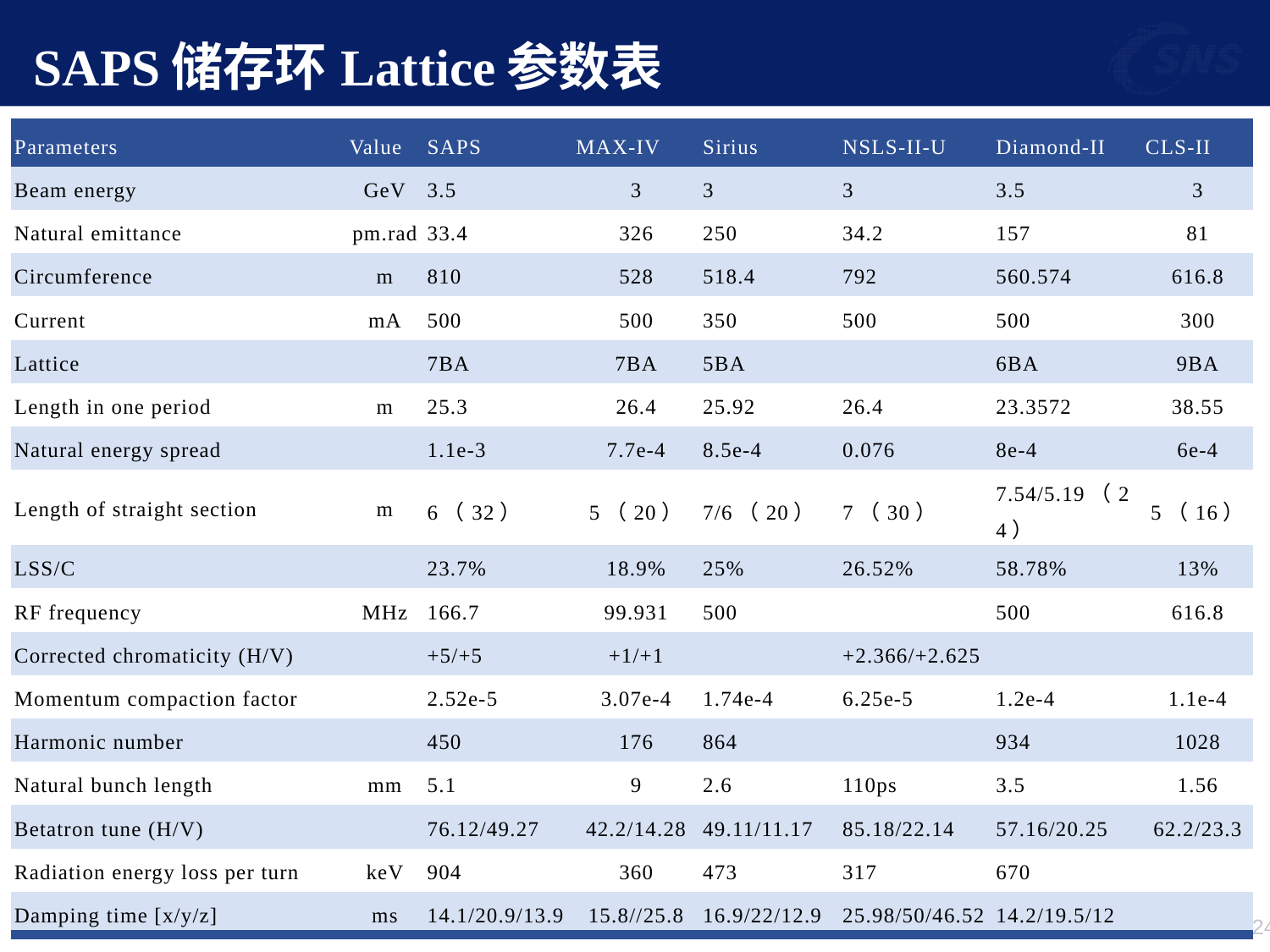

# SAPS储存环Lattice参数表
| Parameters | Value | SAPS | MAX-IV | Sirius | NSLS-II-U | Diamond-II | CLS-II |
| --- | --- | --- | --- | --- | --- | --- | --- |
| Beam energy | GeV | 3.5 | 3 | 3 | 3 | 3.5 | 3 |
| Natural emittance | pm.rad | 33.4 | 326 | 250 | 34.2 | 157 | 81 |
| Circumference | m | 810 | 528 | 518.4 | 792 | 560.574 | 616.8 |
| Current | mA | 500 | 500 | 350 | 500 | 500 | 300 |
| Lattice |  | 7BA | 7BA | 5BA |  | 6BA | 9BA |
| Length in one period | m | 25.3 | 26.4 | 25.92 | 26.4 | 23.3572 | 38.55 |
| Natural energy spread |  | 1.1e-3 | 7.7e-4 | 8.5e-4 | 0.076 | 8e-4 | 6e-4 |
| Length of straight section | m | 6（32） | 5（20） | 7/6（20） | 7（30） | 7.54/5.19（24） | 5（16） |
| LSS/C |  | 23.7% | 18.9% | 25% | 26.52% | 58.78% | 13% |
| RF frequency | MHz | 166.7 | 99.931 | 500 |  | 500 | 616.8 |
| Corrected chromaticity (H/V) |  | +5/+5 | +1/+1 |  | +2.366/+2.625 |  |  |
| Momentum compaction factor |  | 2.52e-5 | 3.07e-4 | 1.74e-4 | 6.25e-5 | 1.2e-4 | 1.1e-4 |
| Harmonic number |  | 450 | 176 | 864 |  | 934 | 1028 |
| Natural bunch length | mm | 5.1 | 9 | 2.6 | 110ps | 3.5 | 1.56 |
| Betatron tune (H/V) |  | 76.12/49.27 | 42.2/14.28 | 49.11/11.17 | 85.18/22.14 | 57.16/20.25 | 62.2/23.3 |
| Radiation energy loss per turn | keV | 904 | 360 | 473 | 317 | 670 |  |
| Damping time [x/y/z] | ms | 14.1/20.9/13.9 | 15.8//25.8 | 16.9/22/12.9 | 25.98/50/46.52 | 14.2/19.5/12 |  |